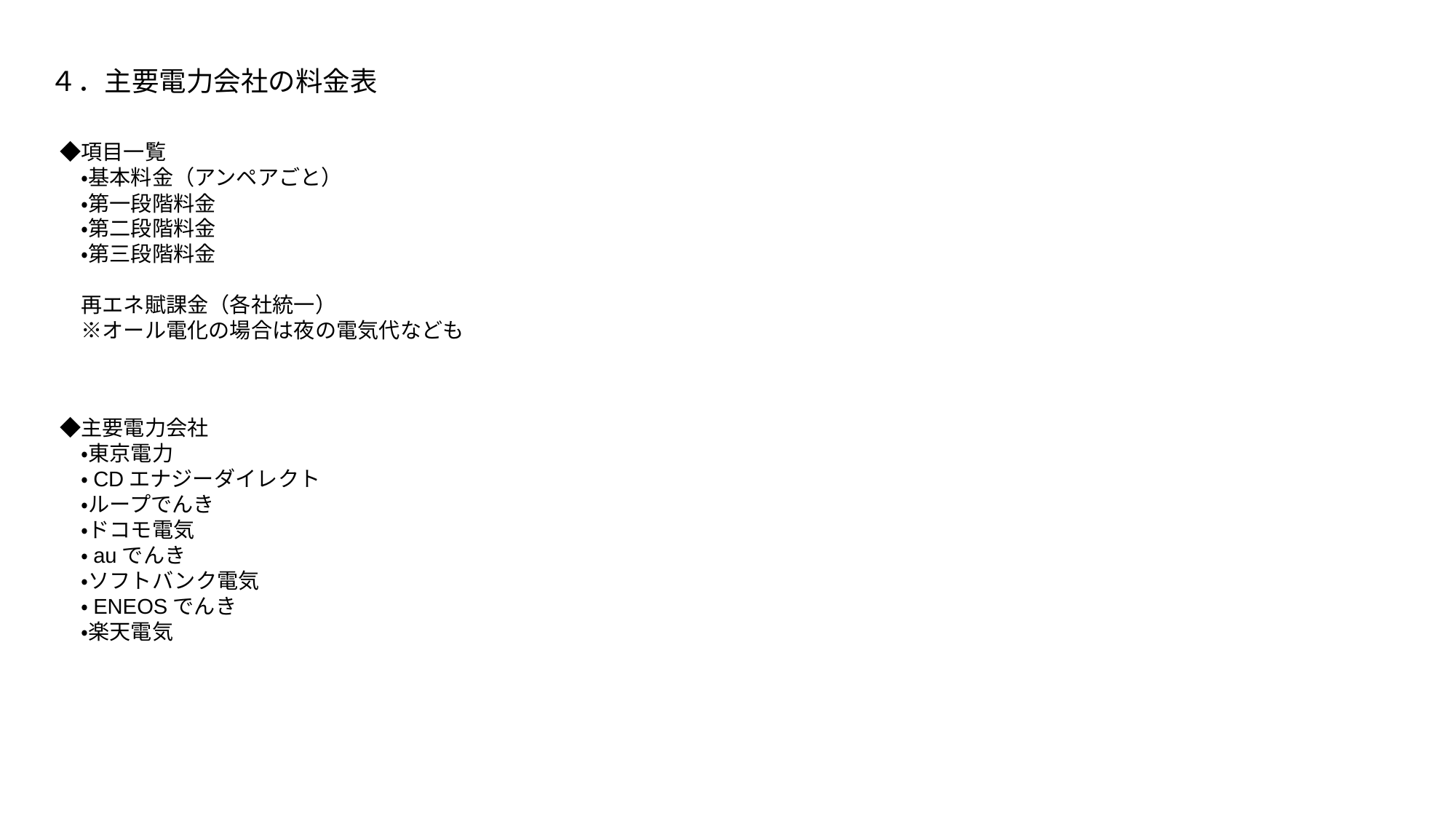

４．主要電力会社の料金表
　◆項目一覧
　　・基本料金（アンペアごと）
　　・第一段階料金
　　・第二段階料金
　　・第三段階料金

　　再エネ賦課金（各社統一）
　　※オール電化の場合は夜の電気代なども
　◆主要電力会社
　　・東京電力
　　・CDエナジーダイレクト
　　・ループでんき
　　・ドコモ電気
　　・auでんき
　　・ソフトバンク電気
　　・ENEOSでんき
　　・楽天電気